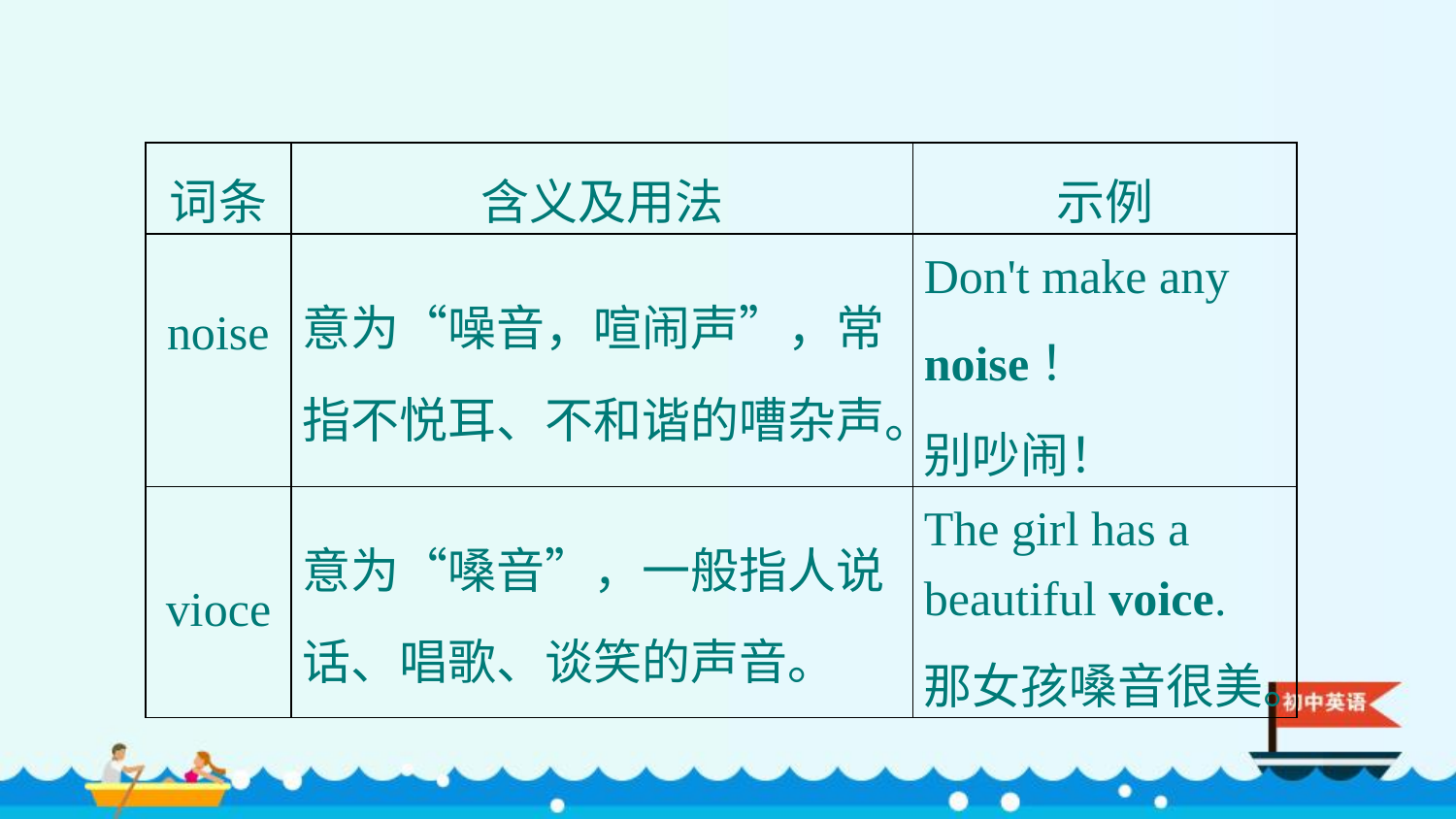

| 词条 | 含义及用法 | 示例 |
| --- | --- | --- |
| noise | 意为“噪音，喧闹声”，常指不悦耳、不和谐的嘈杂声。 | Don't make any noise！ 别吵闹！ |
| vioce | 意为“嗓音”，一般指人说话、唱歌、谈笑的声音。 | The girl has a beautiful voice. 那女孩嗓音很美。 |